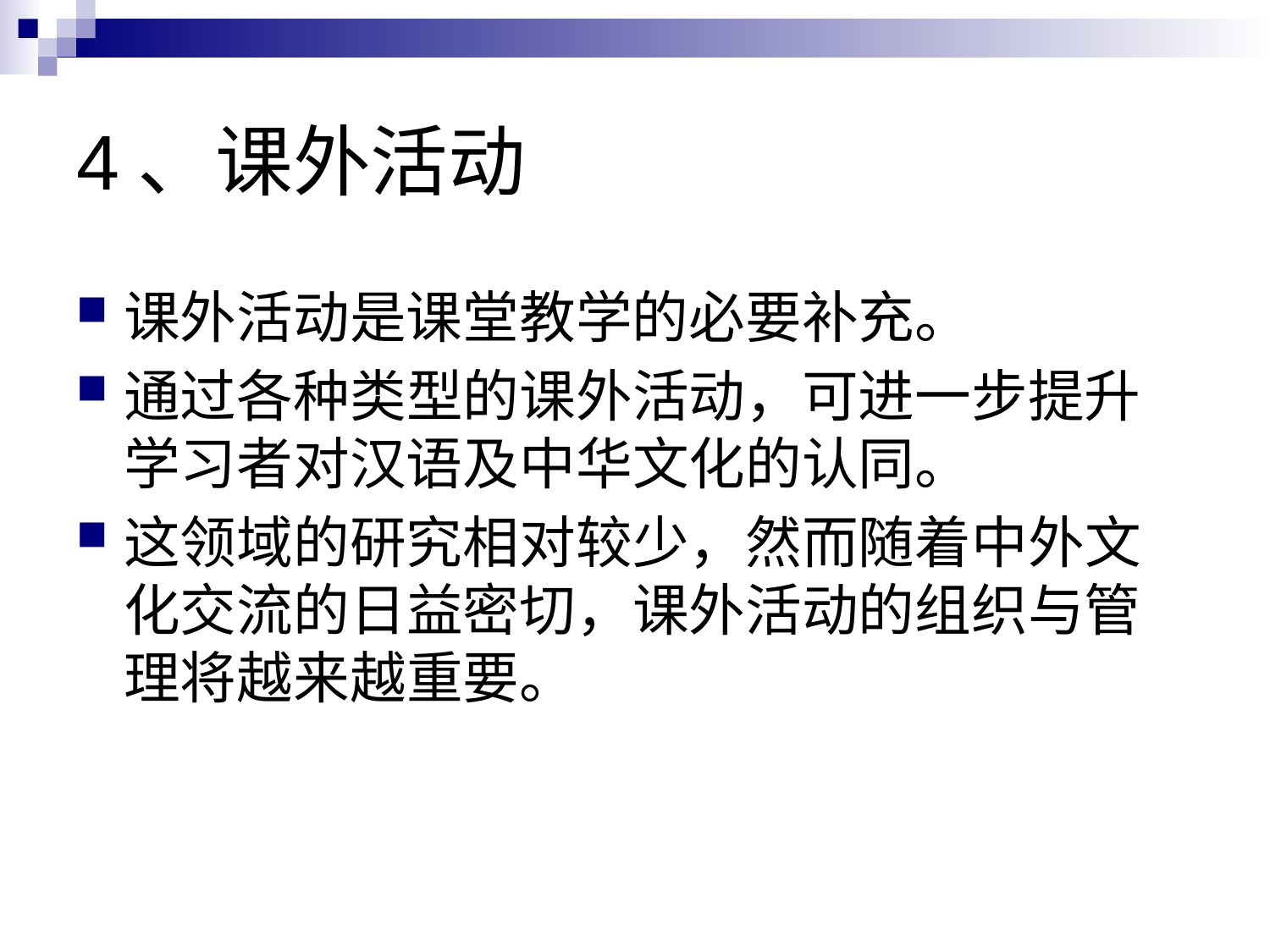

# 4、课外活动
课外活动是课堂教学的必要补充。
通过各种类型的课外活动，可进一步提升学习者对汉语及中华文化的认同。
这领域的研究相对较少，然而随着中外文化交流的日益密切，课外活动的组织与管理将越来越重要。